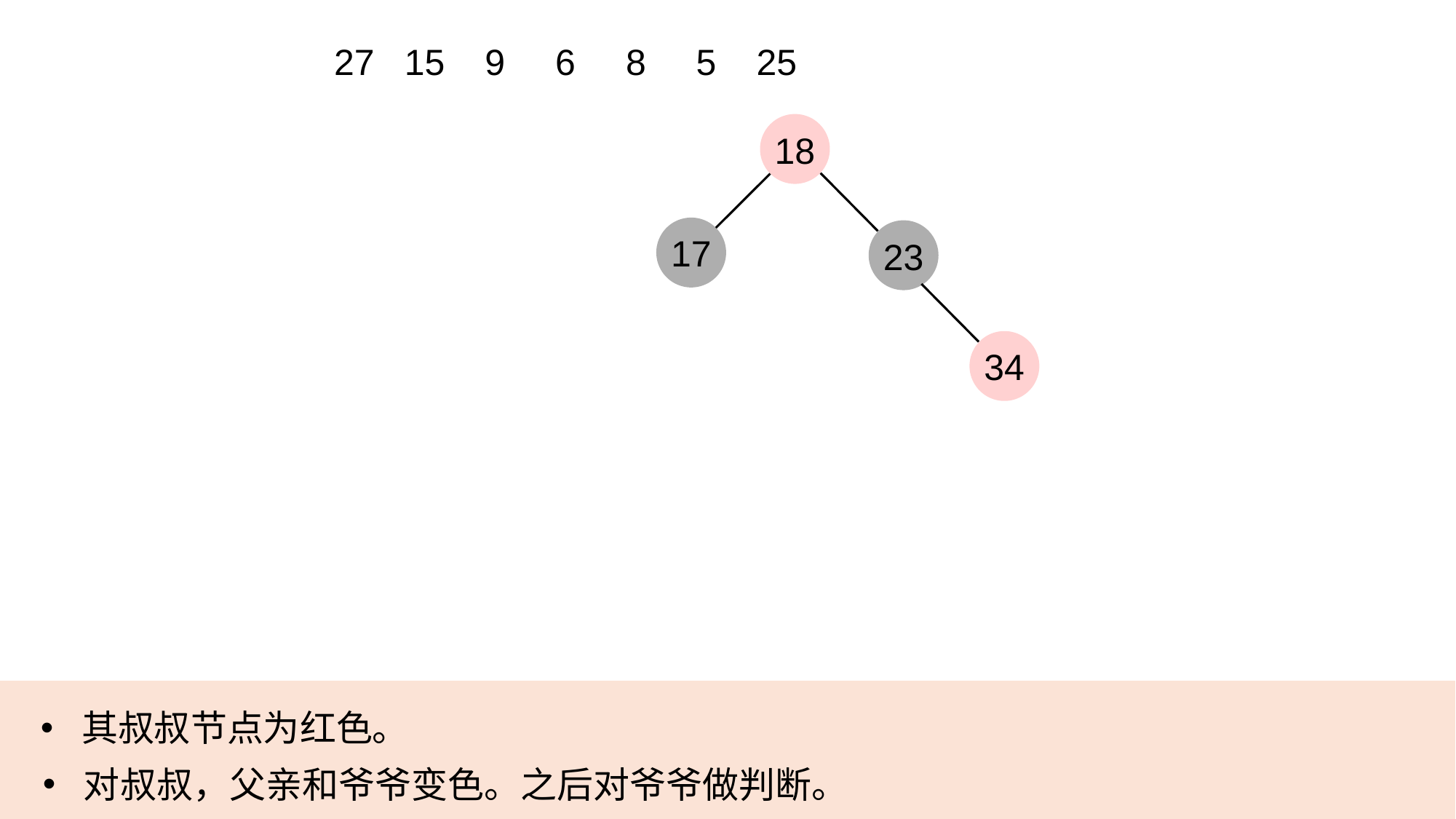

27
15
9
6
8
5
25

18

17
23

34

其叔叔节点为红色。
对叔叔，父亲和爷爷变色。之后对爷爷做判断。